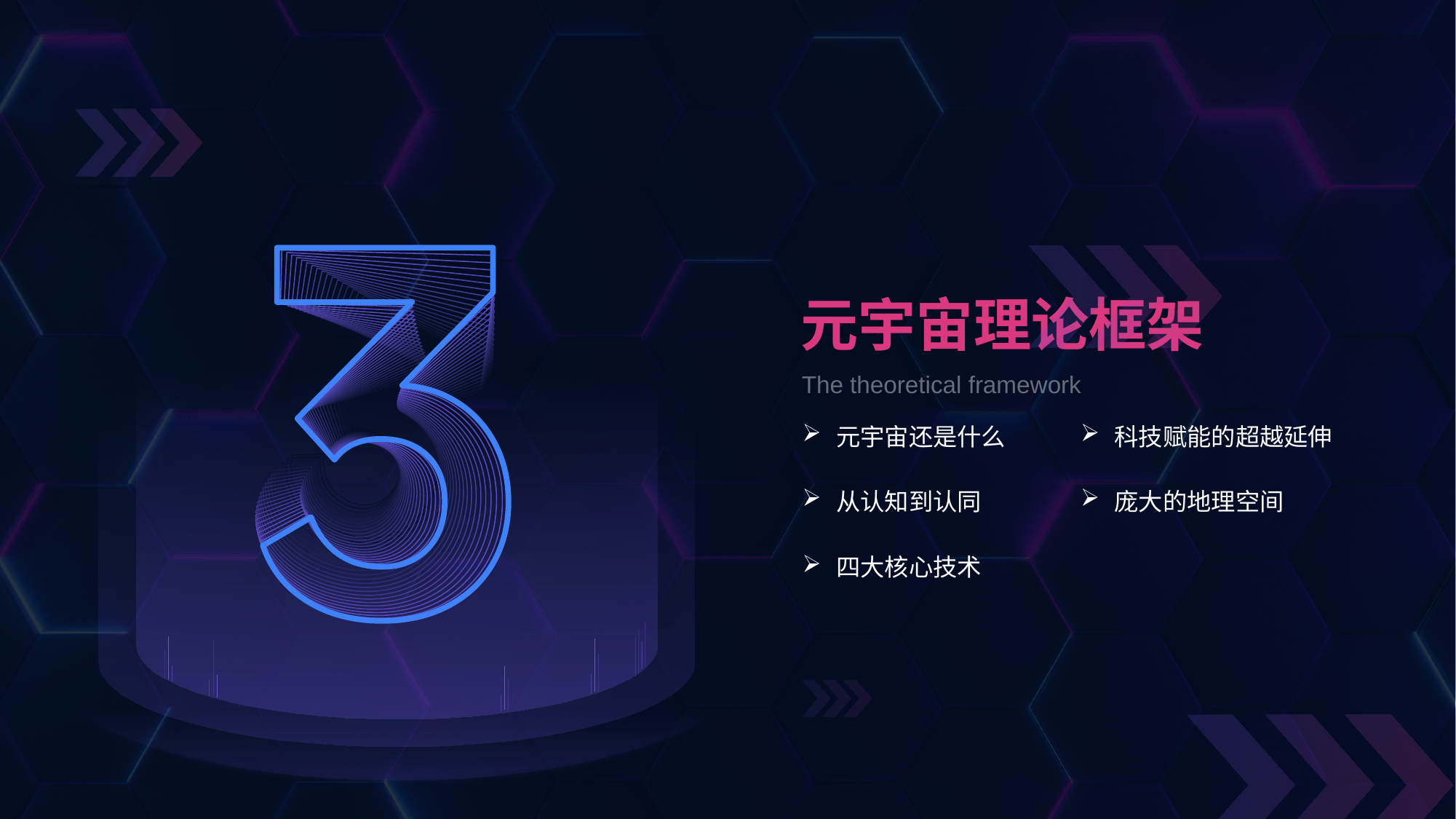

3

元宇宙理论框架
The theoretical framework
元宇宙还是什么
科技赋能的超越延伸
2
从认知到认同
庞大的地理空间
1
四大核心技术